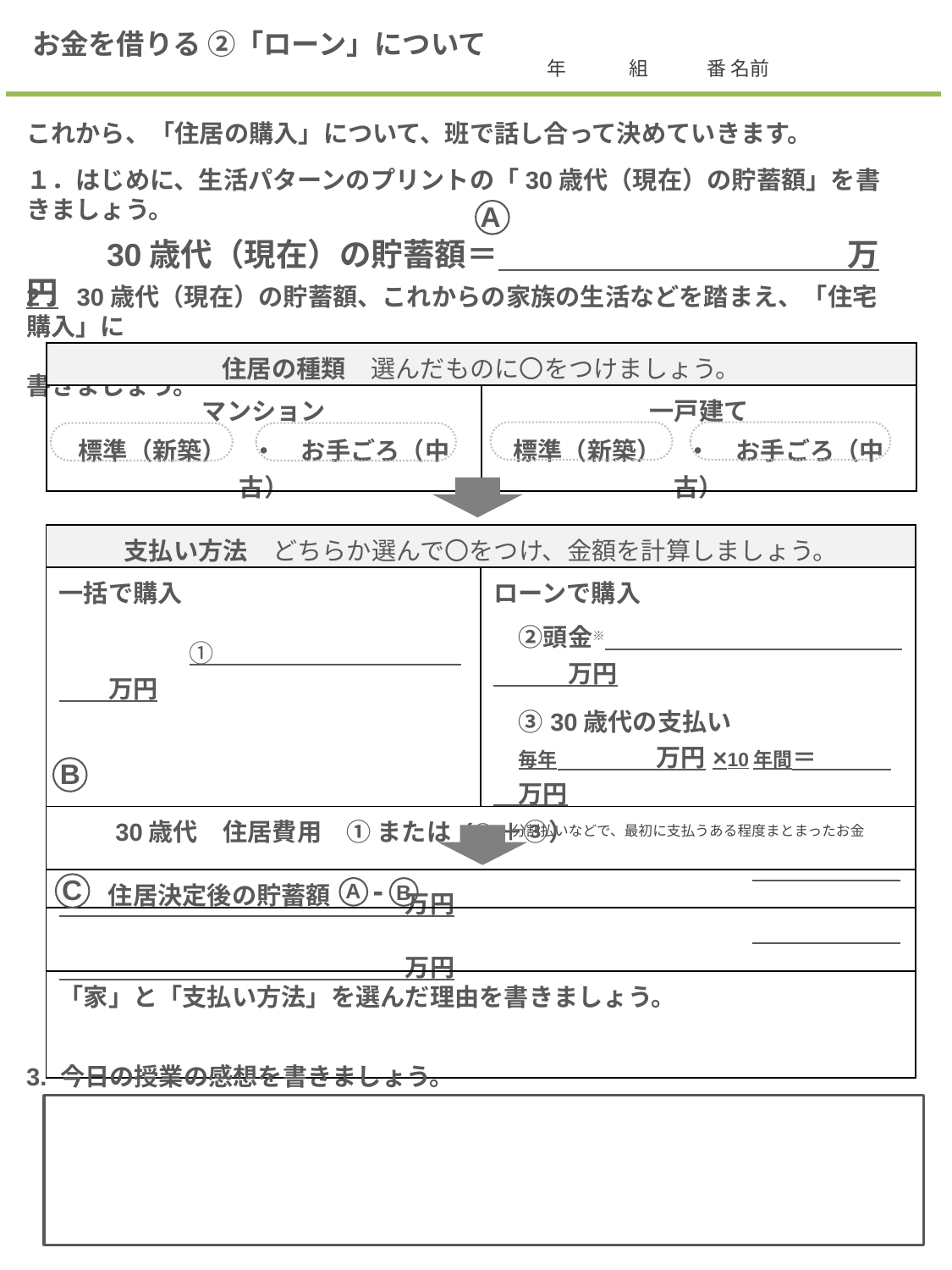

お金を借りる ②「ローン」について
　　　年　　　 組　　　番 名前
これから、「住居の購入」について、班で話し合って決めていきます。

１．はじめに、生活パターンのプリントの「30歳代（現在）の貯蓄額」を書きましょう。

　　　30歳代（現在）の貯蓄額＝　　　　　　　　　　　万円
A

2．30歳代（現在）の貯蓄額、これからの家族の生活などを踏まえ、「住宅購入」に
　　 ついて班で話し合って決めます。「家」と「支払い方法」を選んだ理由も書きましょう。
| 住居の種類　選んだものに〇をつけましょう。 |  |
| --- | --- |
| マンション 標準（新築）　・　お手ごろ（中古） | 一戸建て 標準（新築）　・　お手ごろ（中古） |

| 支払い方法　どちらか選んで〇をつけ、金額を計算しましょう。 |  |
| --- | --- |
| 一括で購入　　　　　 　　　　　　①　　　　　　　　　　　　万円 | ローンで購入 　②頭金※　　　　　　　　　　　　　　　万円 　③30歳代の支払い　 　毎年　　　　万円×10年間＝　　　 　万円 ※分割払いなどで、最初に支払うある程度まとまったお金 |
| 30歳代　住居費用　① または (②＋③） 　　　　　　　　　　　　　　　　　　　　　　　　　　　　　　　　　　　　　　　　　　　　　　　　万円 |  |
B

-
C

| 住居決定後の貯蓄額　 　　　　　　　　　　　　　　　　　　　　　　　　　　　　　　　　　　　　　　　　　　　　　　　　万円 |
| --- |
| 「家」と「支払い方法」を選んだ理由を書きましょう。 |
A

B

3. 今日の授業の感想を書きましょう。